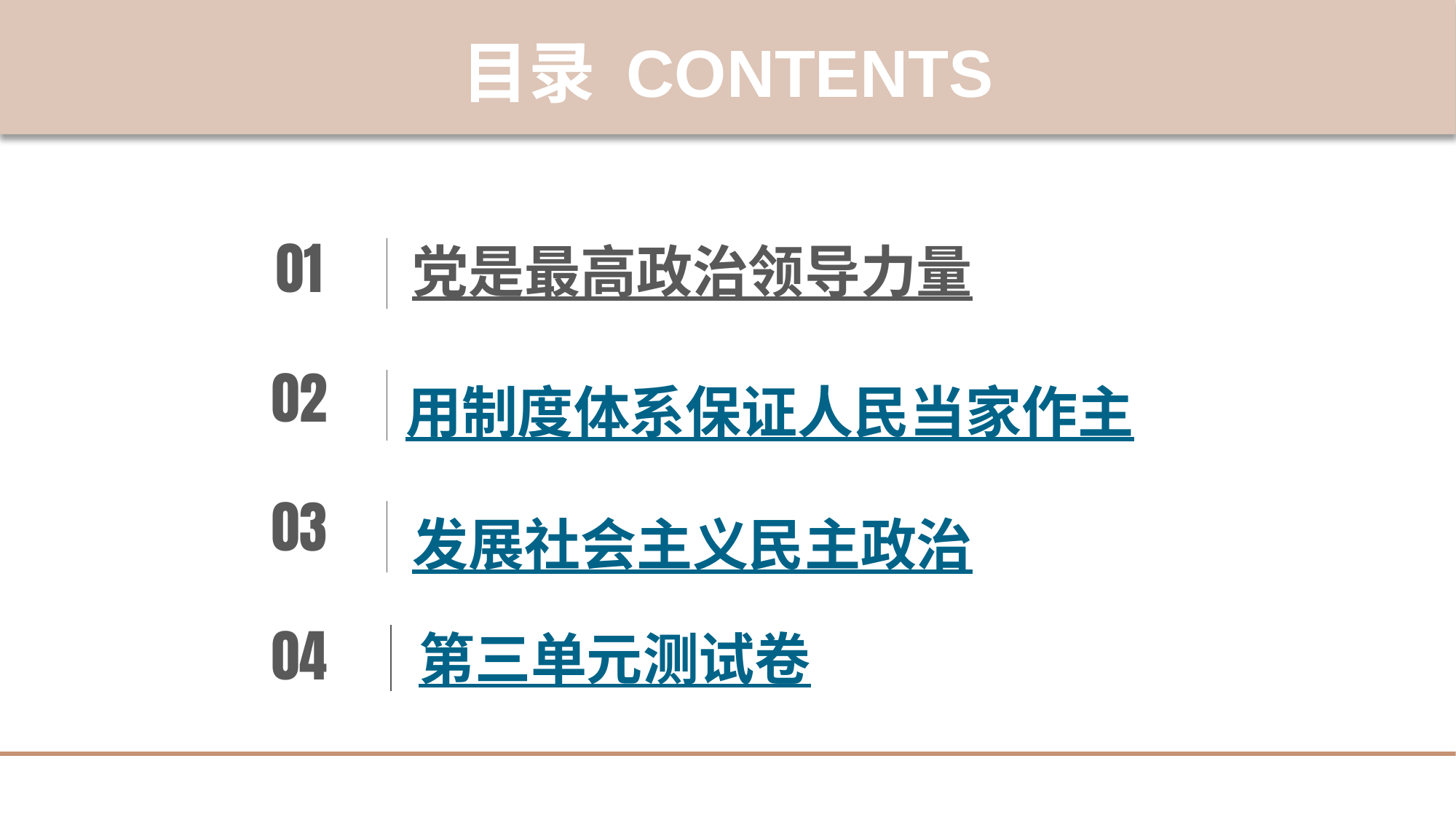

目录 CONTENTS
党是最高政治领导力量
01
02
用制度体系保证人民当家作主
03
发展社会主义民主政治
第三单元测试卷
04